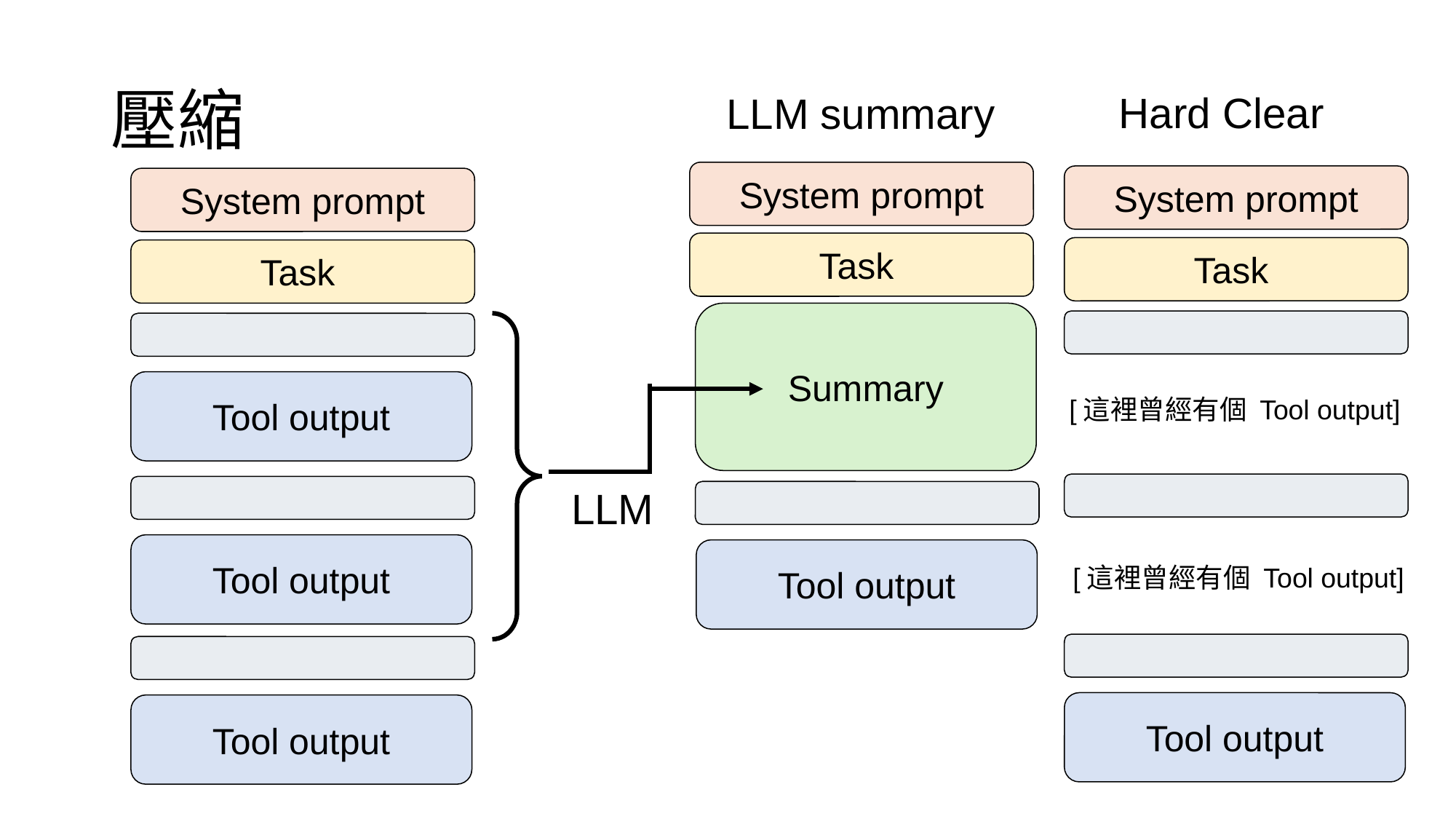

# 壓縮
Hard Clear
LLM summary
System prompt
System prompt
System prompt
Task
Task
Task
Summary

Tool output
[這裡曾經有個 Tool output]

LLM

Tool output
Tool output
[這裡曾經有個 Tool output]

Tool output
Tool output